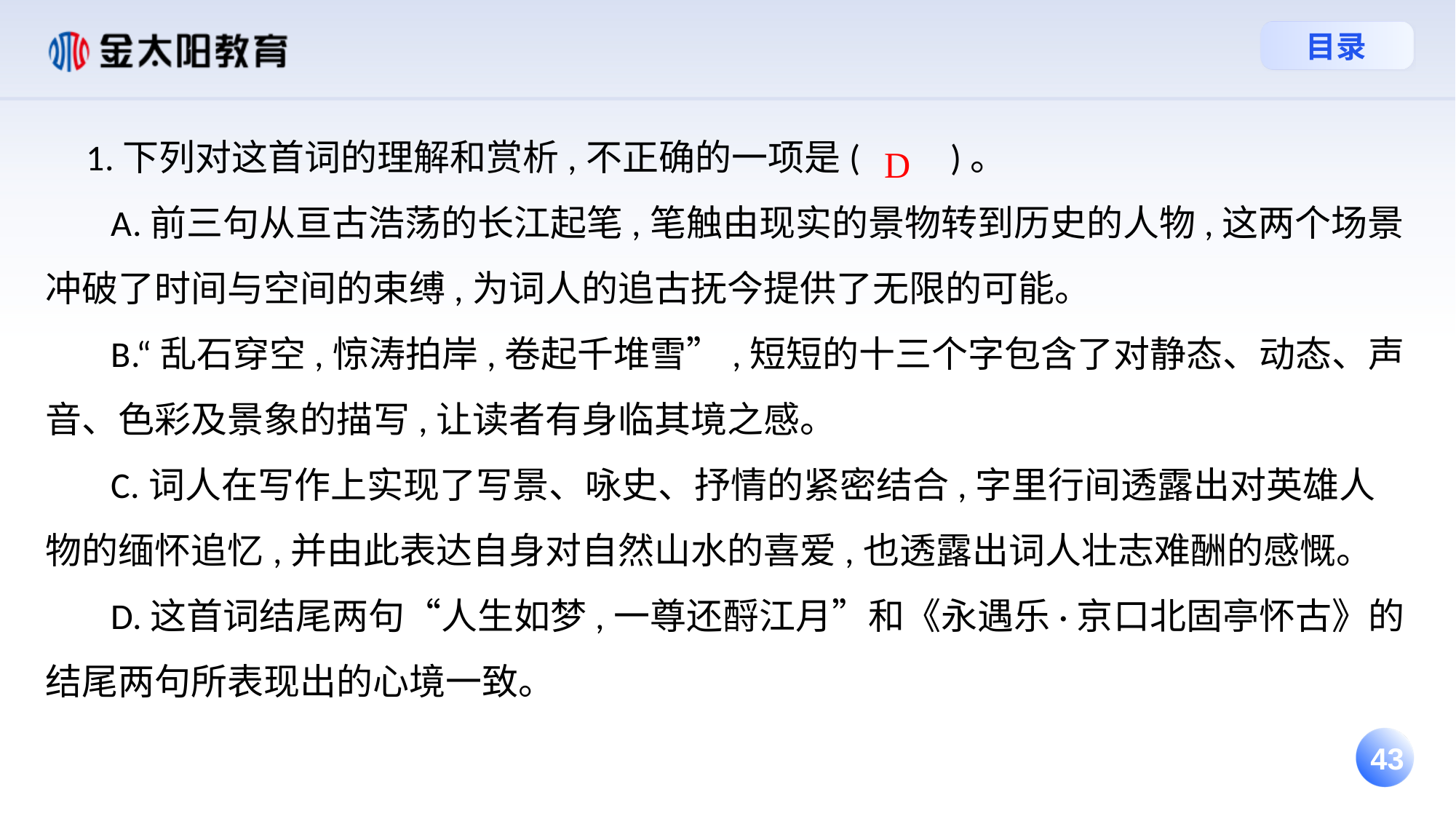

1.下列对这首词的理解和赏析,不正确的一项是(　　)。
        A.前三句从亘古浩荡的长江起笔,笔触由现实的景物转到历史的人物,这两个场景冲破了时间与空间的束缚,为词人的追古抚今提供了无限的可能。
        B.“乱石穿空,惊涛拍岸,卷起千堆雪”,短短的十三个字包含了对静态、动态、声音、色彩及景象的描写,让读者有身临其境之感。
        C.词人在写作上实现了写景、咏史、抒情的紧密结合,字里行间透露出对英雄人物的缅怀追忆,并由此表达自身对自然山水的喜爱,也透露出词人壮志难酬的感慨。
        D.这首词结尾两句“人生如梦,一尊还酹江月”和《永遇乐·京口北固亭怀古》的结尾两句所表现出的心境一致。

D